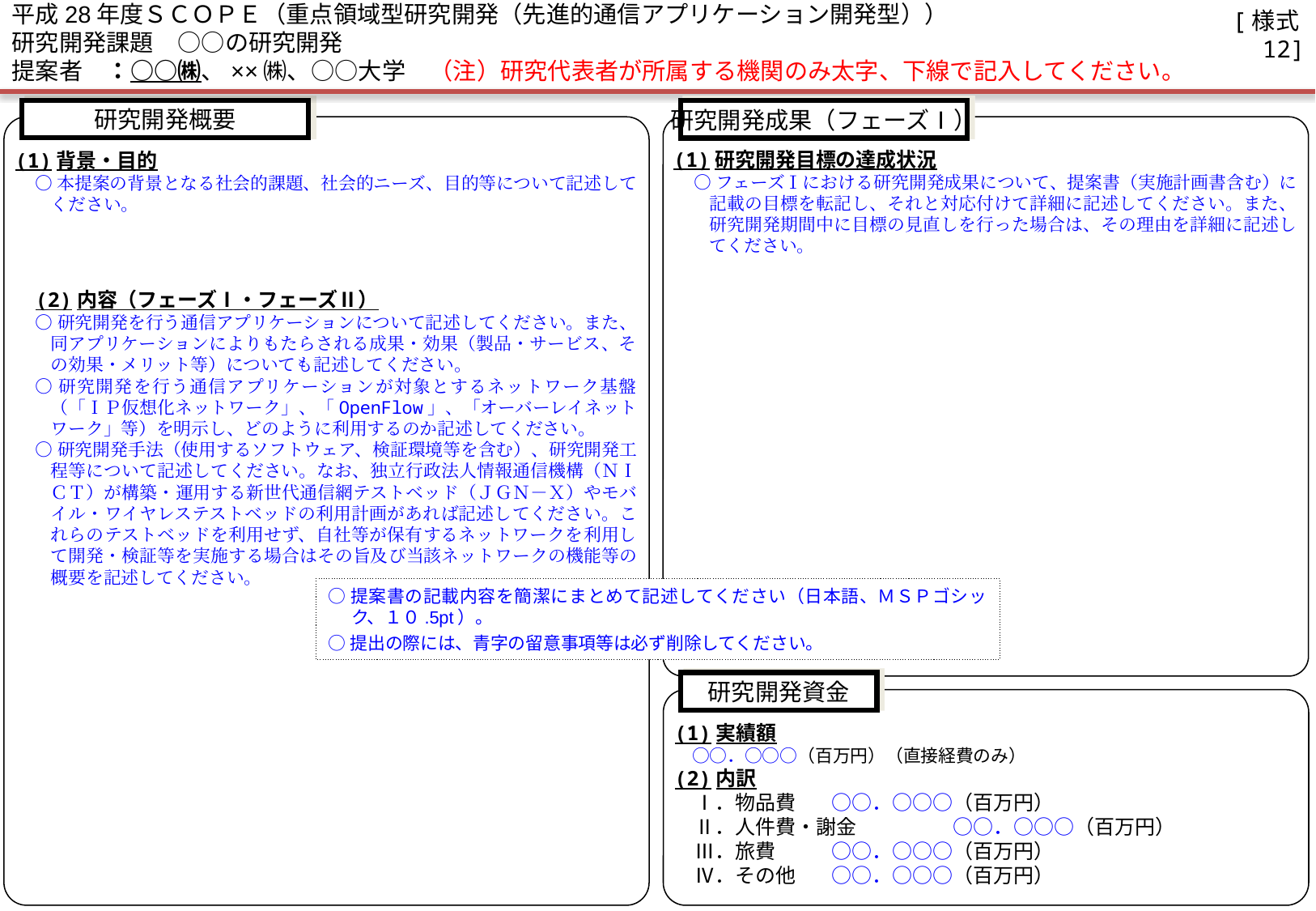

平成28年度ＳＣＯＰＥ（重点領域型研究開発（先進的通信アプリケーション開発型））
研究開発課題　○○の研究開発
提案者　：○○㈱、××㈱、○○大学　（注）研究代表者が所属する機関のみ太字、下線で記入してください。
[様式12]
研究開発概要
研究開発成果（フェーズⅠ）

(1)背景・目的
○本提案の背景となる社会的課題、社会的ニーズ、目的等について記述してください。

(2)内容（フェーズⅠ・フェーズⅡ）
○研究開発を行う通信アプリケーションについて記述してください。また、同アプリケーションによりもたらされる成果・効果（製品・サービス、その効果・メリット等）についても記述してください。
○研究開発を行う通信アプリケーションが対象とするネットワーク基盤（「ＩＰ仮想化ネットワーク」、「OpenFlow」、「オーバーレイネットワーク」等）を明示し、どのように利用するのか記述してください。
○研究開発手法（使用するソフトウェア、検証環境等を含む）、研究開発工程等について記述してください。なお、独立行政法人情報通信機構（ＮＩＣＴ）が構築・運用する新世代通信網テストベッド（ＪＧＮ－Ｘ）やモバイル・ワイヤレステストベッドの利用計画があれば記述してください。これらのテストベッドを利用せず、自社等が保有するネットワークを利用して開発・検証等を実施する場合はその旨及び当該ネットワークの機能等の概要を記述してください。

(1)研究開発目標の達成状況
○フェーズⅠにおける研究開発成果について、提案書（実施計画書含む）に記載の目標を転記し、それと対応付けて詳細に記述してください。また、研究開発期間中に目標の見直しを行った場合は、その理由を詳細に記述してください。

○提案書の記載内容を簡潔にまとめて記述してください（日本語、ＭＳＰゴシック、１０.5pt）。
○提出の際には、青字の留意事項等は必ず削除してください。
研究開発資金

(1)実績額
　○○．○○○（百万円）（直接経費のみ）
(2)内訳
　Ⅰ．物品費	○○．○○○（百万円）
　Ⅱ．人件費・謝金	○○．○○○（百万円）
　Ⅲ．旅費　	○○．○○○（百万円）
　Ⅳ．その他	○○．○○○（百万円）